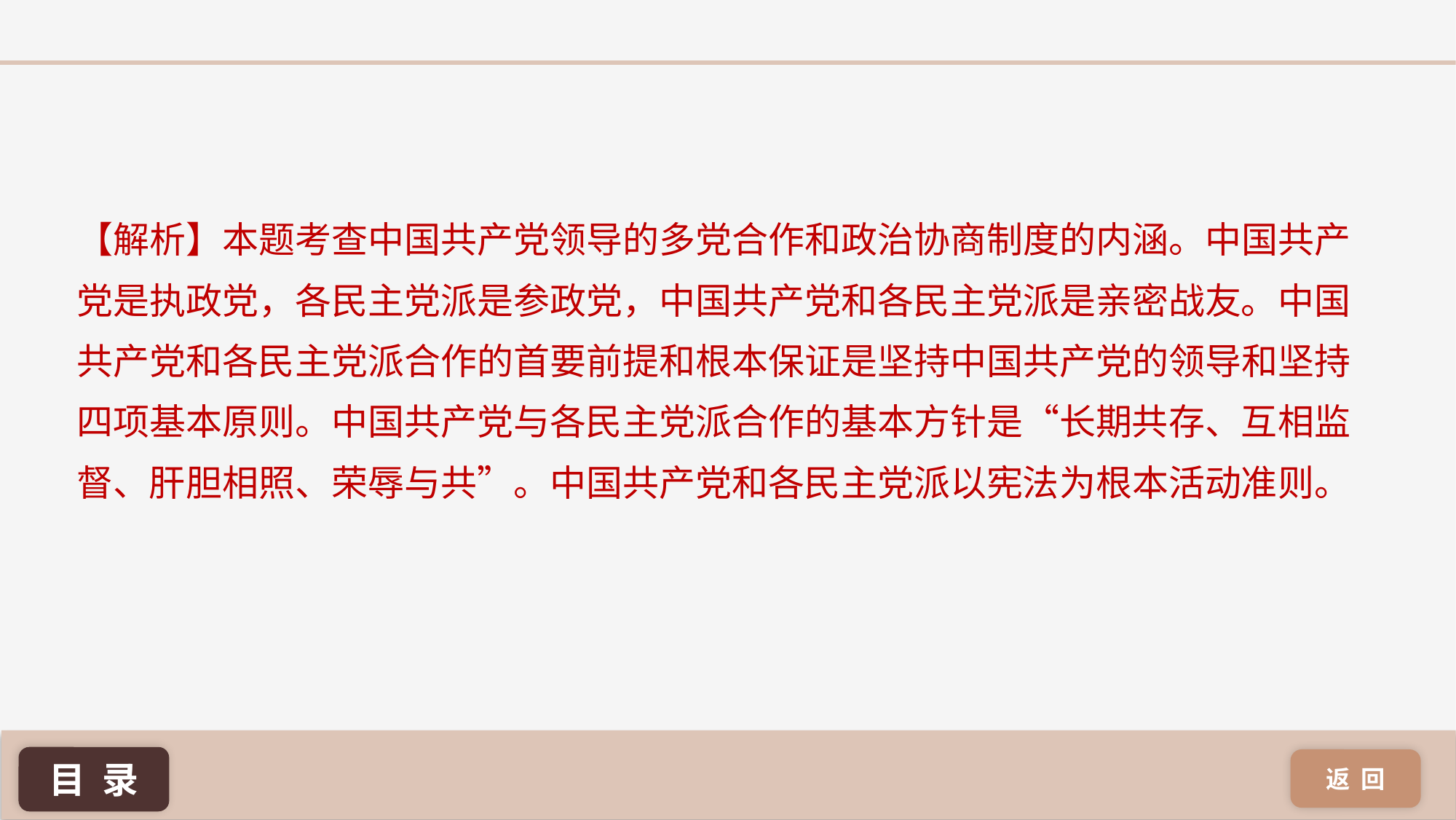

【解析】本题考查中国共产党领导的多党合作和政治协商制度的内涵。中国共产党是执政党，各民主党派是参政党，中国共产党和各民主党派是亲密战友。中国共产党和各民主党派合作的首要前提和根本保证是坚持中国共产党的领导和坚持四项基本原则。中国共产党与各民主党派合作的基本方针是“长期共存、互相监督、肝胆相照、荣辱与共”。中国共产党和各民主党派以宪法为根本活动准则。
返  回